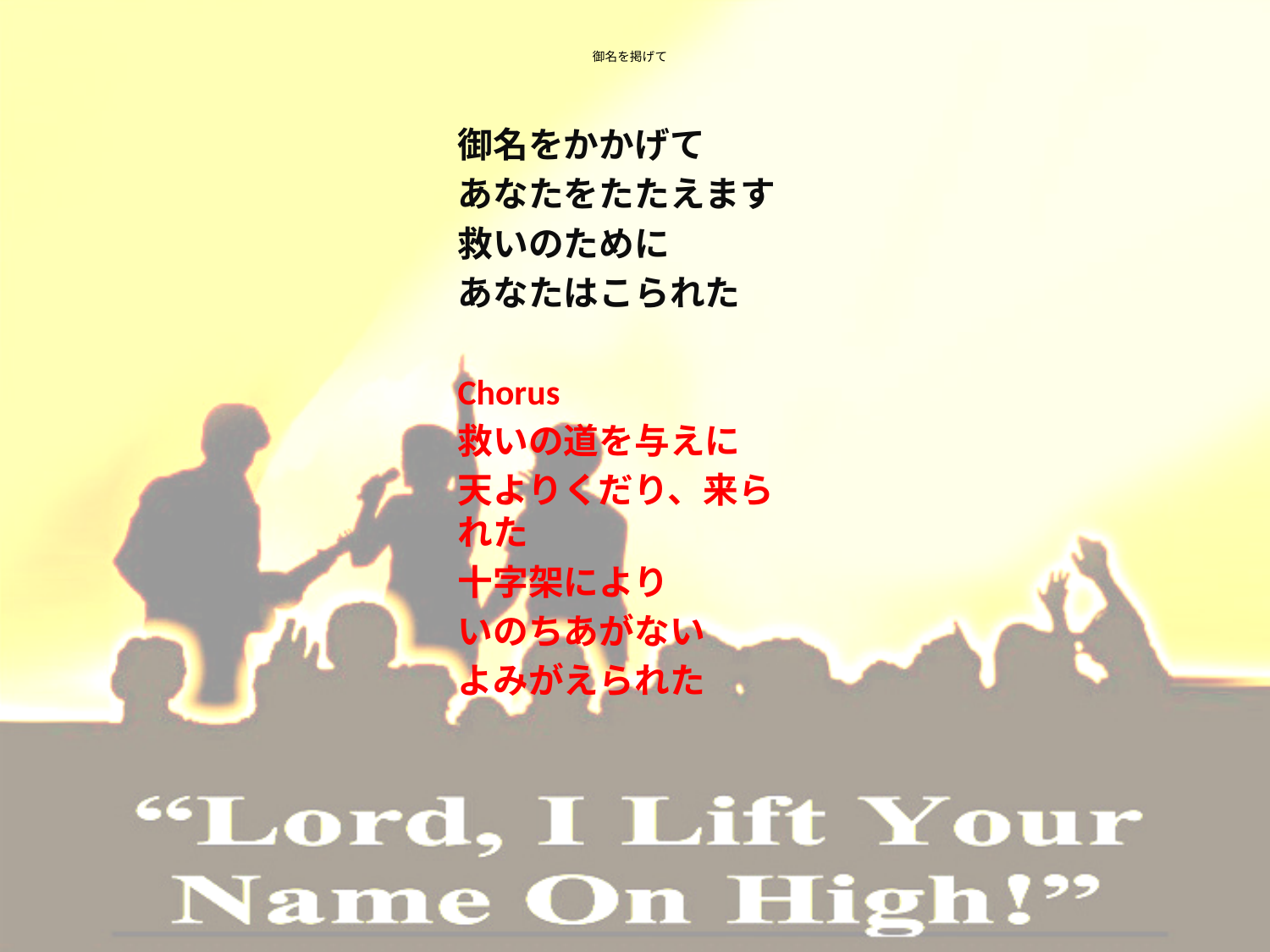

# 御名を掲げて
御名をかかげて
あなたをたたえます
救いのために
あなたはこられた

Chorus
救いの道を与えに
天よりくだり、来られた
十字架により
いのちあがない
よみがえられた